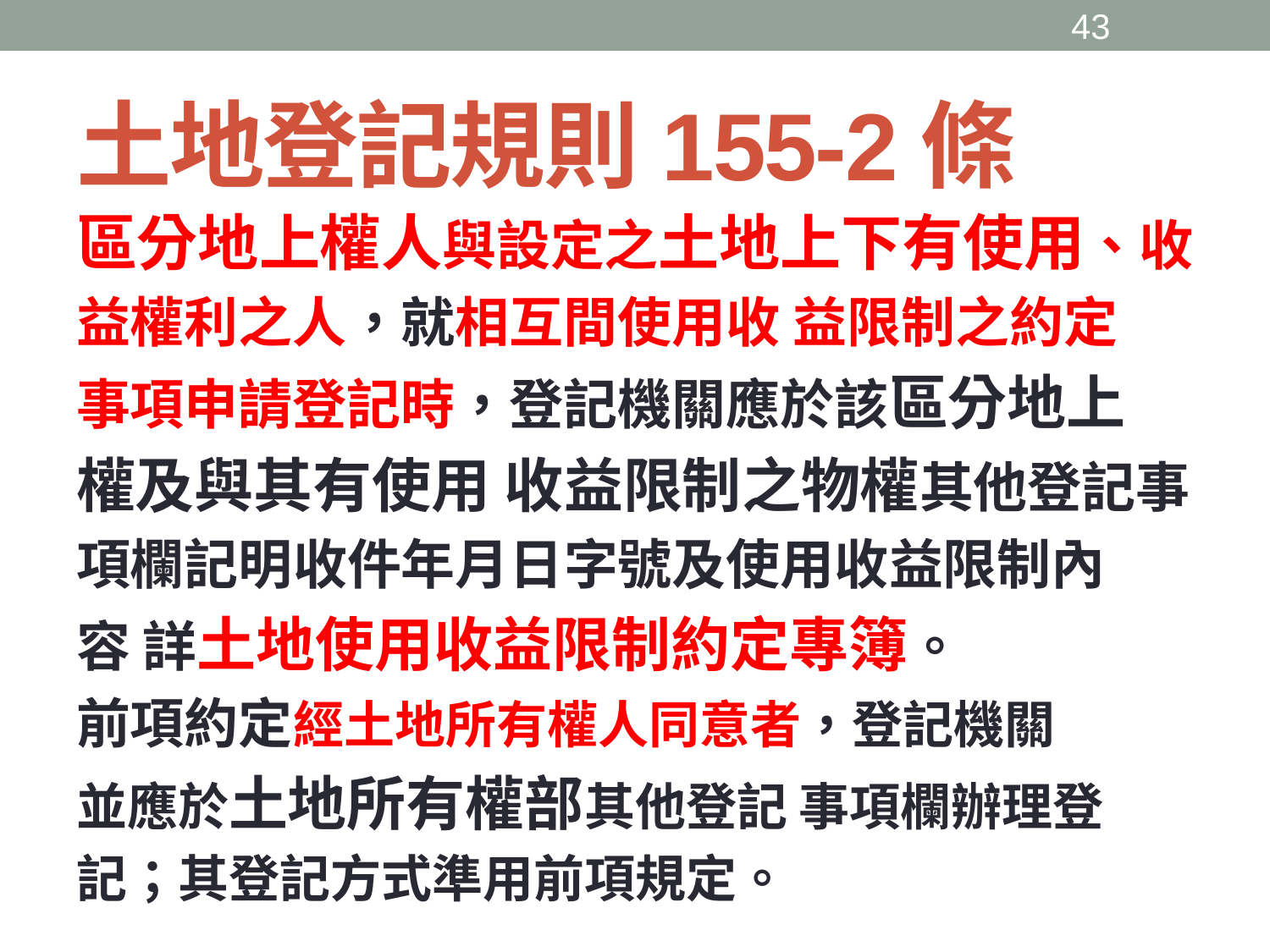

43
# 土地登記規則155-2條
區分地上權人與設定之土地上下有使用、收
益權利之人，就相互間使用收 益限制之約定
事項申請登記時，登記機關應於該區分地上
權及與其有使用 收益限制之物權其他登記事
項欄記明收件年月日字號及使用收益限制內
容 詳土地使用收益限制約定專簿。
前項約定經土地所有權人同意者，登記機關
並應於土地所有權部其他登記 事項欄辦理登
記；其登記方式準用前項規定。